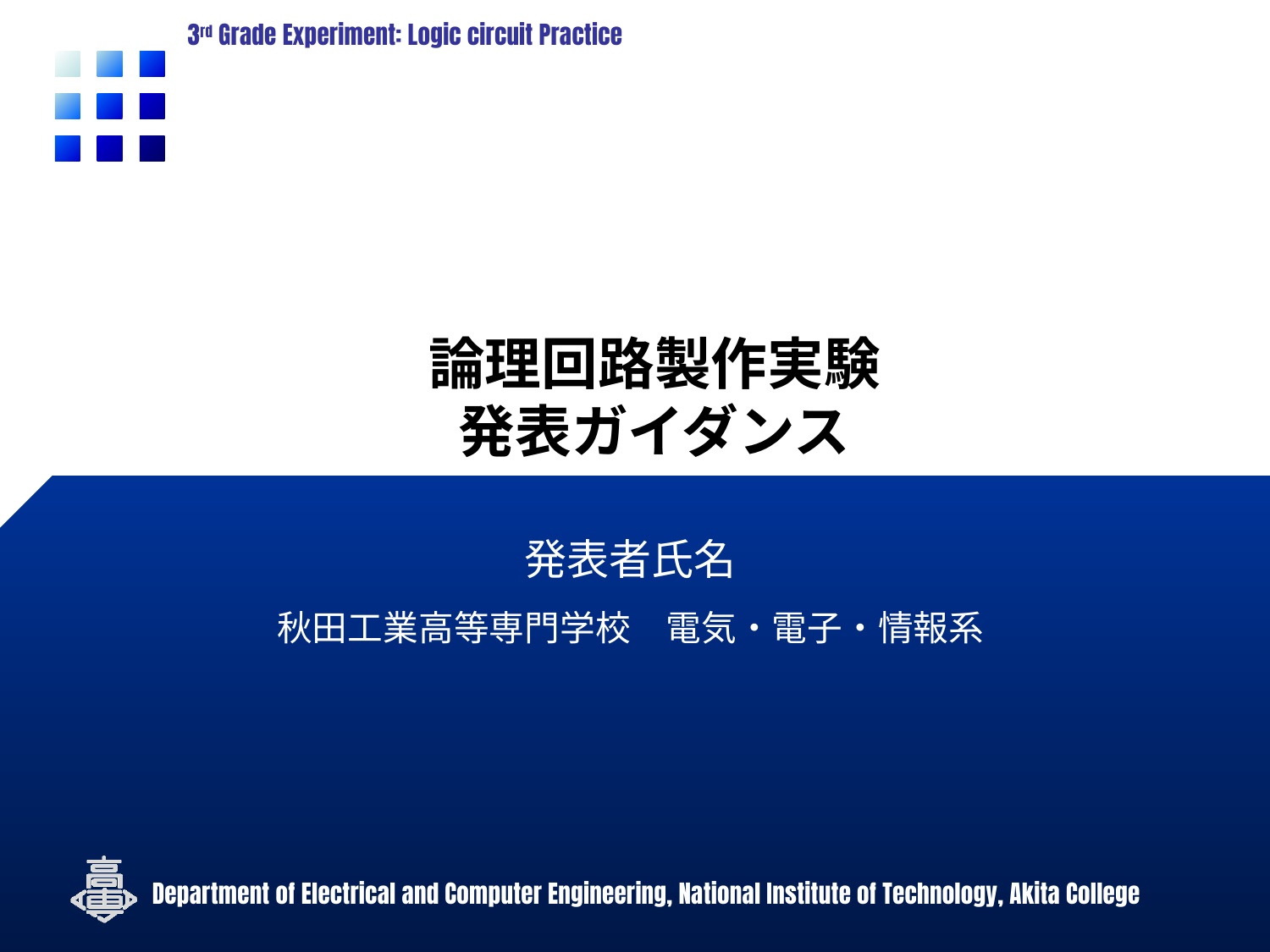

# 論理回路製作実験 発表ガイダンス
発表者氏名
秋田工業高等専門学校　電気・電子・情報系